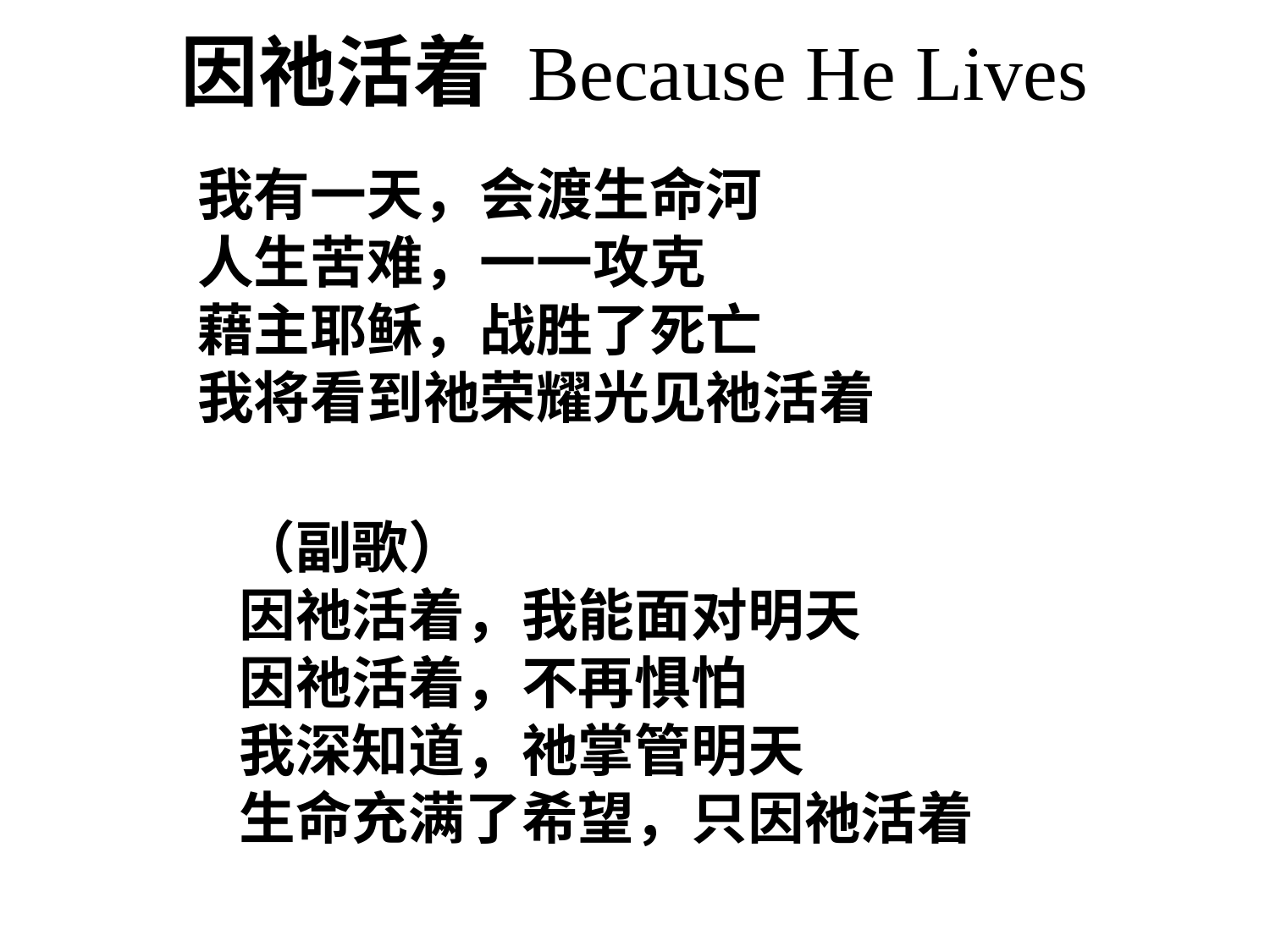

因祂活着 Because He Lives
我有一天，会渡生命河
人生苦难，一一攻克
藉主耶稣，战胜了死亡
我将看到祂荣耀光见祂活着
（副歌）
因祂活着，我能面对明天
因祂活着，不再惧怕
我深知道，祂掌管明天
生命充满了希望，只因祂活着